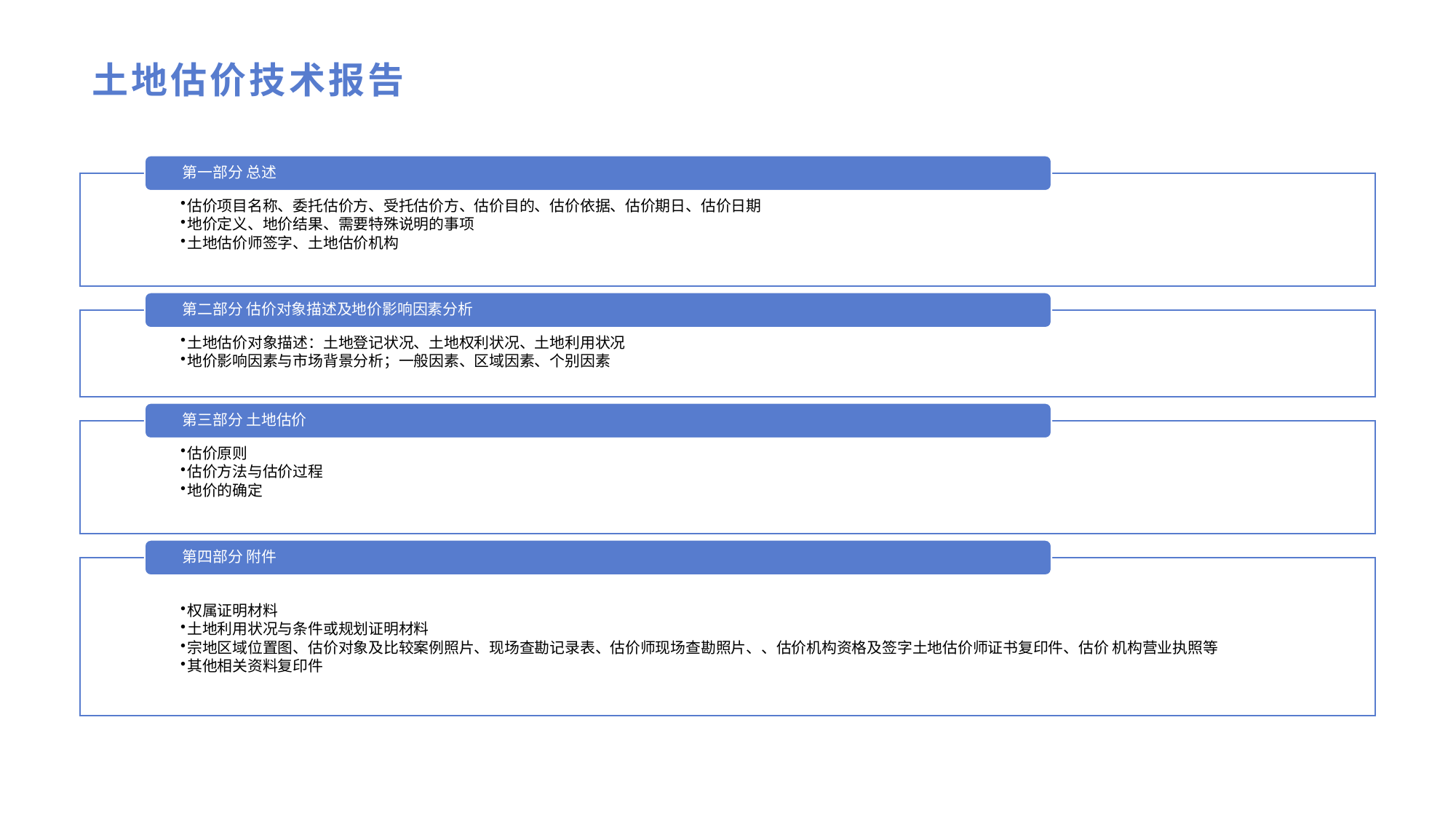

# 土地估价技术报告
估价项目名称、委托估价方、受托估价方、估价目的、估价依据、估价期日、估价日期
地价定义、地价结果、需要特殊说明的事项
土地估价师签字、土地估价机构
第一部分 总述
土地估价对象描述：土地登记状况、土地权利状况、土地利用状况
地价影响因素与市场背景分析；一般因素、区域因素、个别因素
第二部分 估价对象描述及地价影响因素分析
估价原则
估价方法与估价过程
地价的确定
第三部分 土地估价

权属证明材料
土地利用状况与条件或规划证明材料
宗地区域位置图、估价对象及比较案例照片、现场查勘记录表、估价师现场查勘照片、、估价机构资格及签字土地估价师证书复印件、估价 机构营业执照等
其他相关资料复印件
第四部分 附件